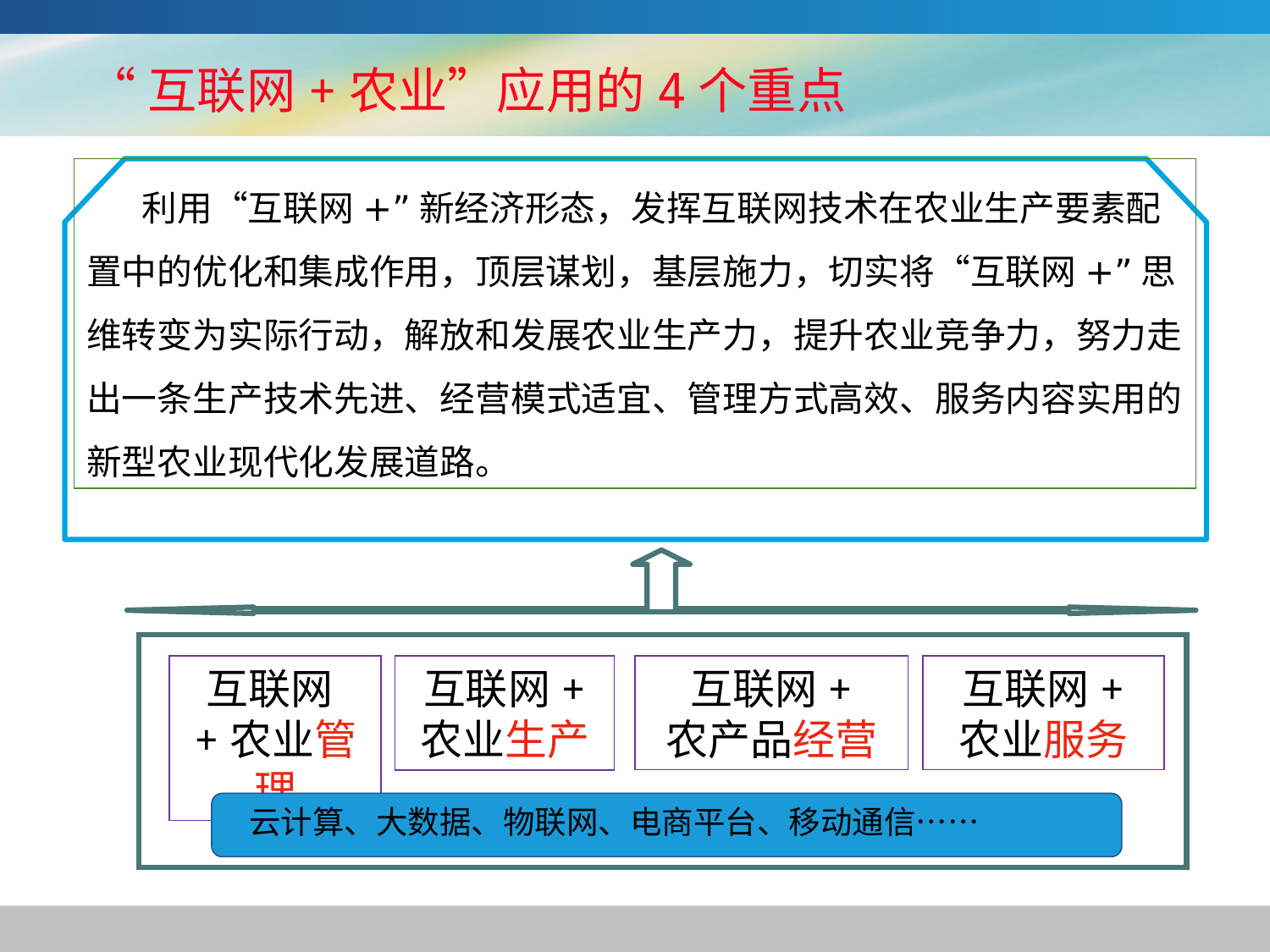

“互联网+农业”应用的4个重点

      利用“互联网+”新经济形态，发挥互联网技术在农业生产要素配置中的优化和集成作用，顶层谋划，基层施力，切实将“互联网+”思维转变为实际行动，解放和发展农业生产力，提升农业竞争力，努力走出一条生产技术先进、经营模式适宜、管理方式高效、服务内容实用的新型农业现代化发展道路。

互联网+农业管理
互联网+
农产品经营
互联网+
农业服务
互联网+
农业生产
  云计算、大数据、物联网、电商平台、移动通信……